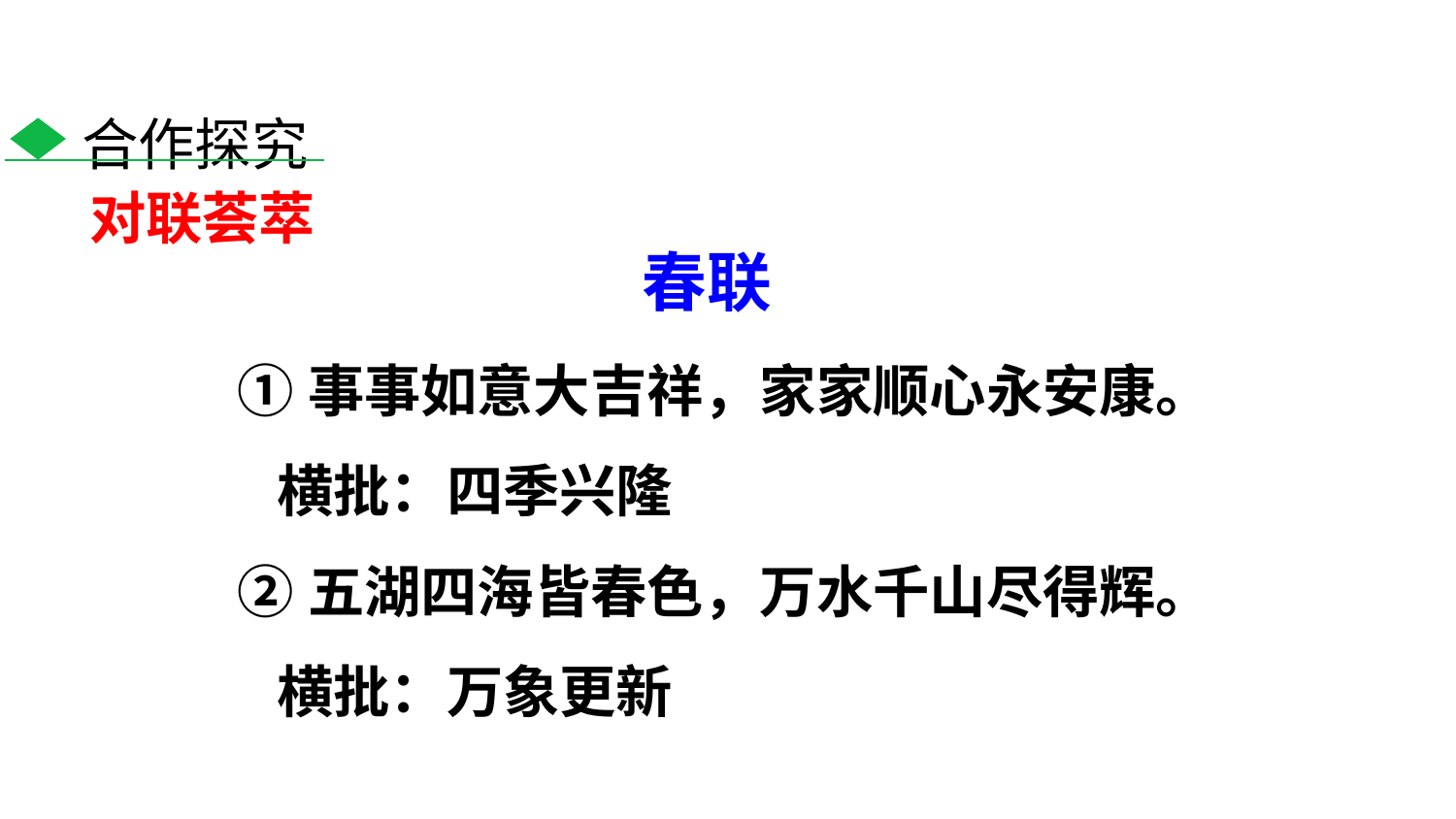

合作探究

对联荟萃
春联
①事事如意大吉祥，家家顺心永安康。
  横批：四季兴隆
②五湖四海皆春色，万水千山尽得辉。
  横批：万象更新